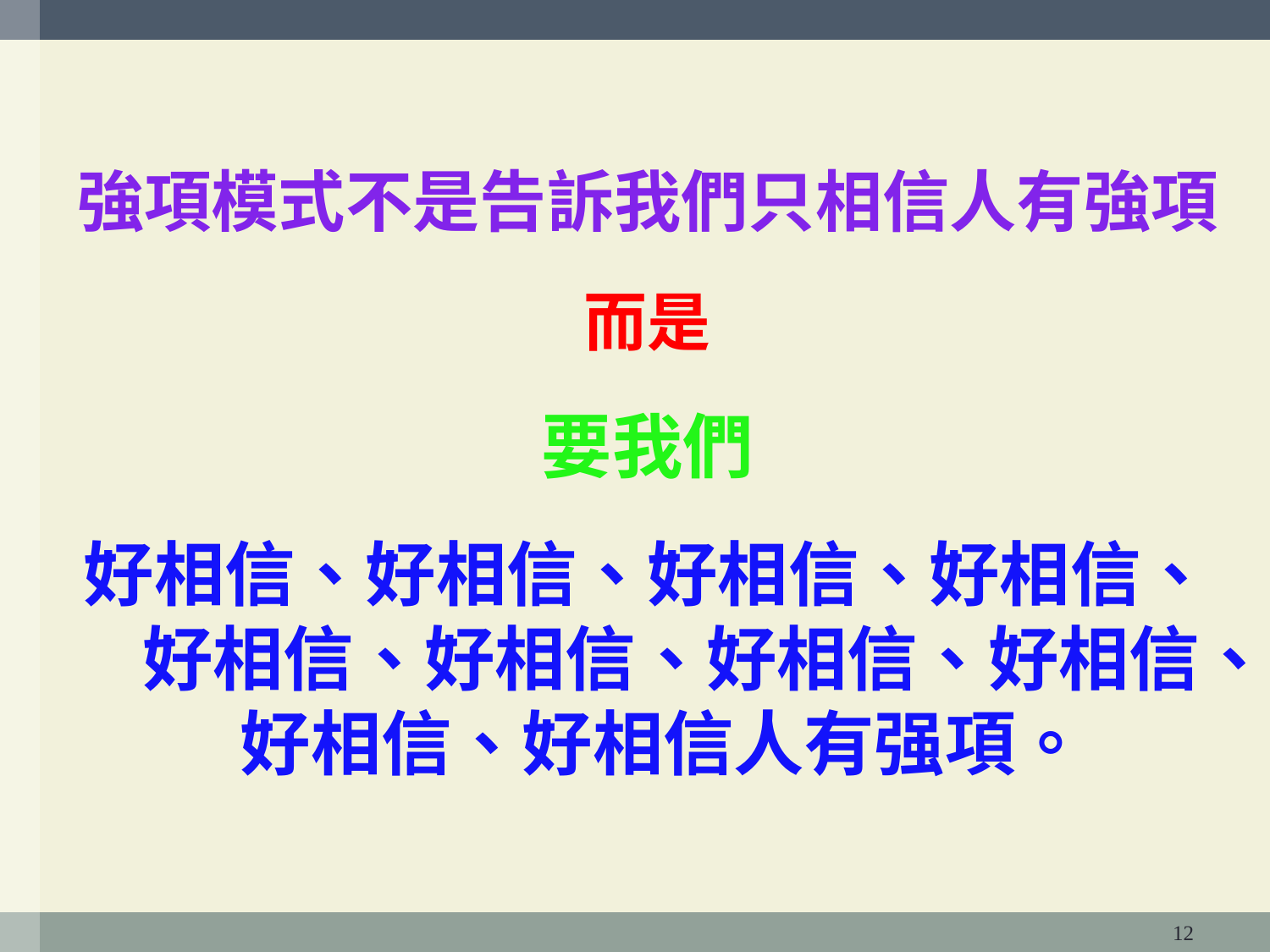

強項模式不是告訴我們只相信人有強項

而是

要我們

好相信、好相信、好相信、好相信、好相信、好相信、好相信、好相信、好相信、好相信人有强項。
12